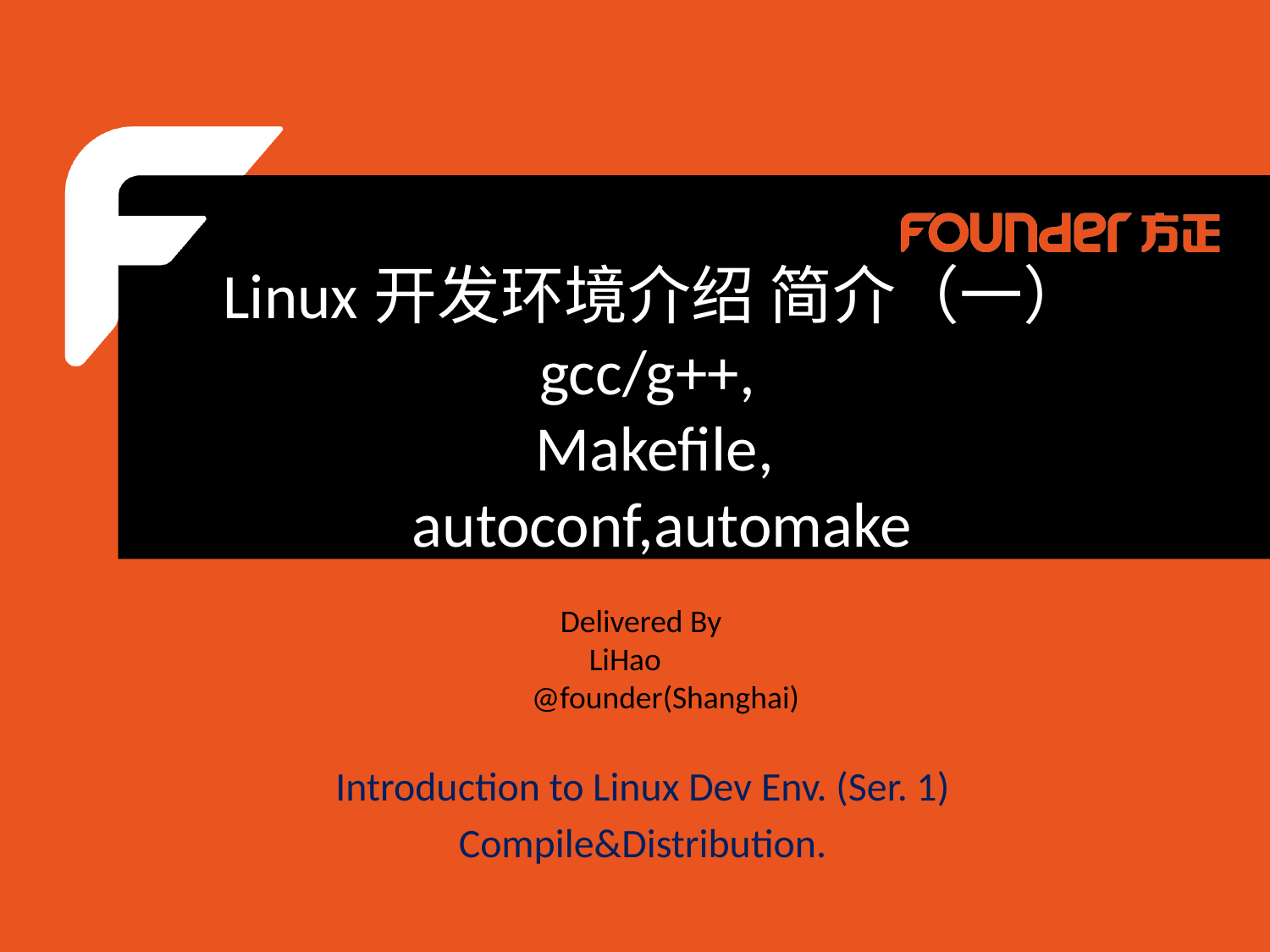

# Linux开发环境介绍 简介（一） gcc/g++, Makefile, autoconf,automake
           Delivered By
               LiHao
       @founder(Shanghai)
Introduction to Linux Dev Env. (Ser. 1)
Compile&Distribution.